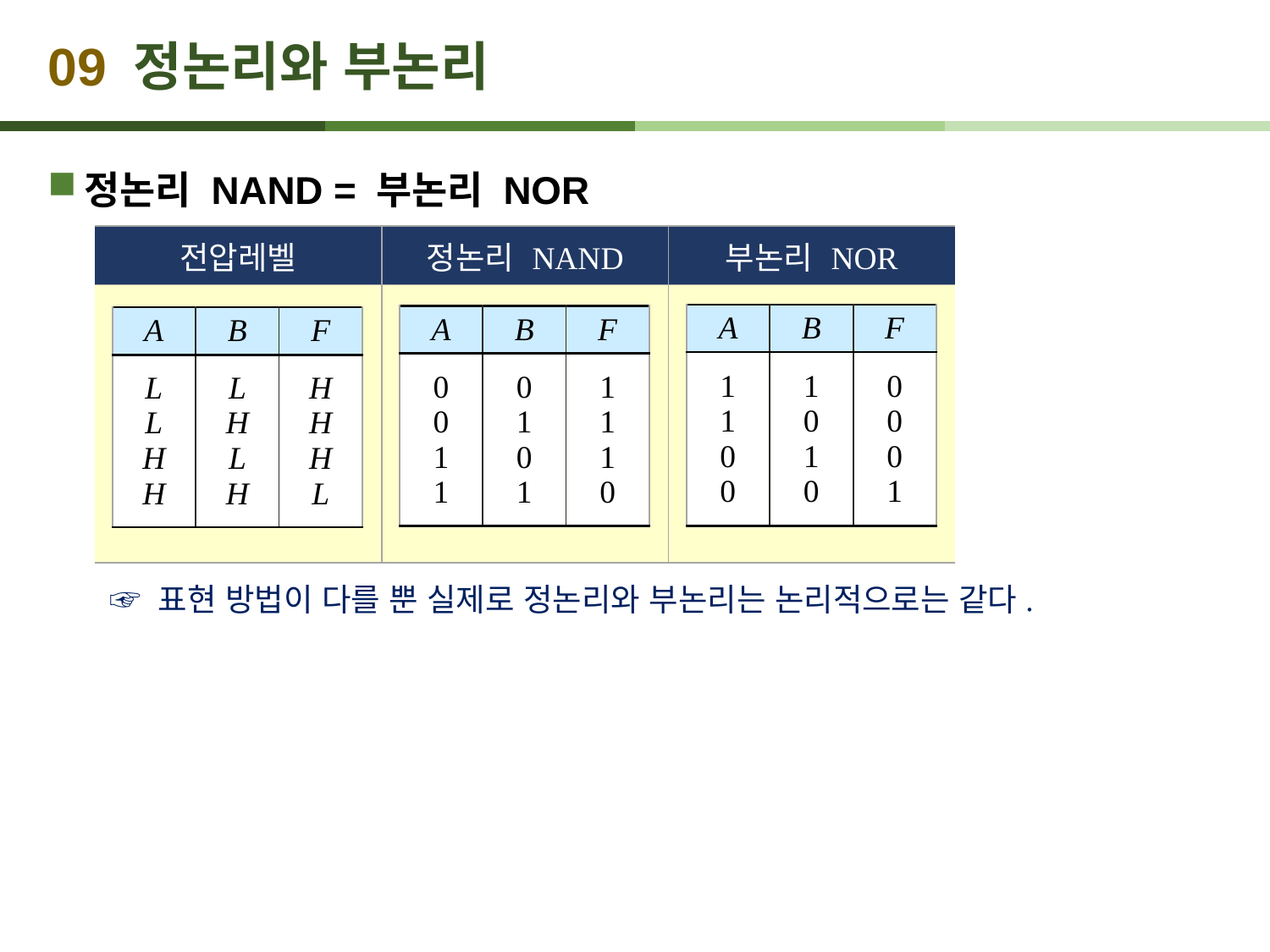

# 09 정논리와 부논리
정논리 NAND = 부논리 NOR

       ☞ 표현 방법이 다를 뿐 실제로 정논리와 부논리는 논리적으로는 같다.

| 전압레벨 | 정논리 NAND | 부논리 NOR |
| --- | --- | --- |
|  |  |  |
| A | B | F |
| --- | --- | --- |
| 1 1 0 0 | 1 0 1 0 | 0 0 0 1 |
| A | B | F |
| --- | --- | --- |
| 0 0 1 1 | 0 1 0 1 | 1 1 1 0 |
| A | B | F |
| --- | --- | --- |
| L L H H | L H L H | H H H L |